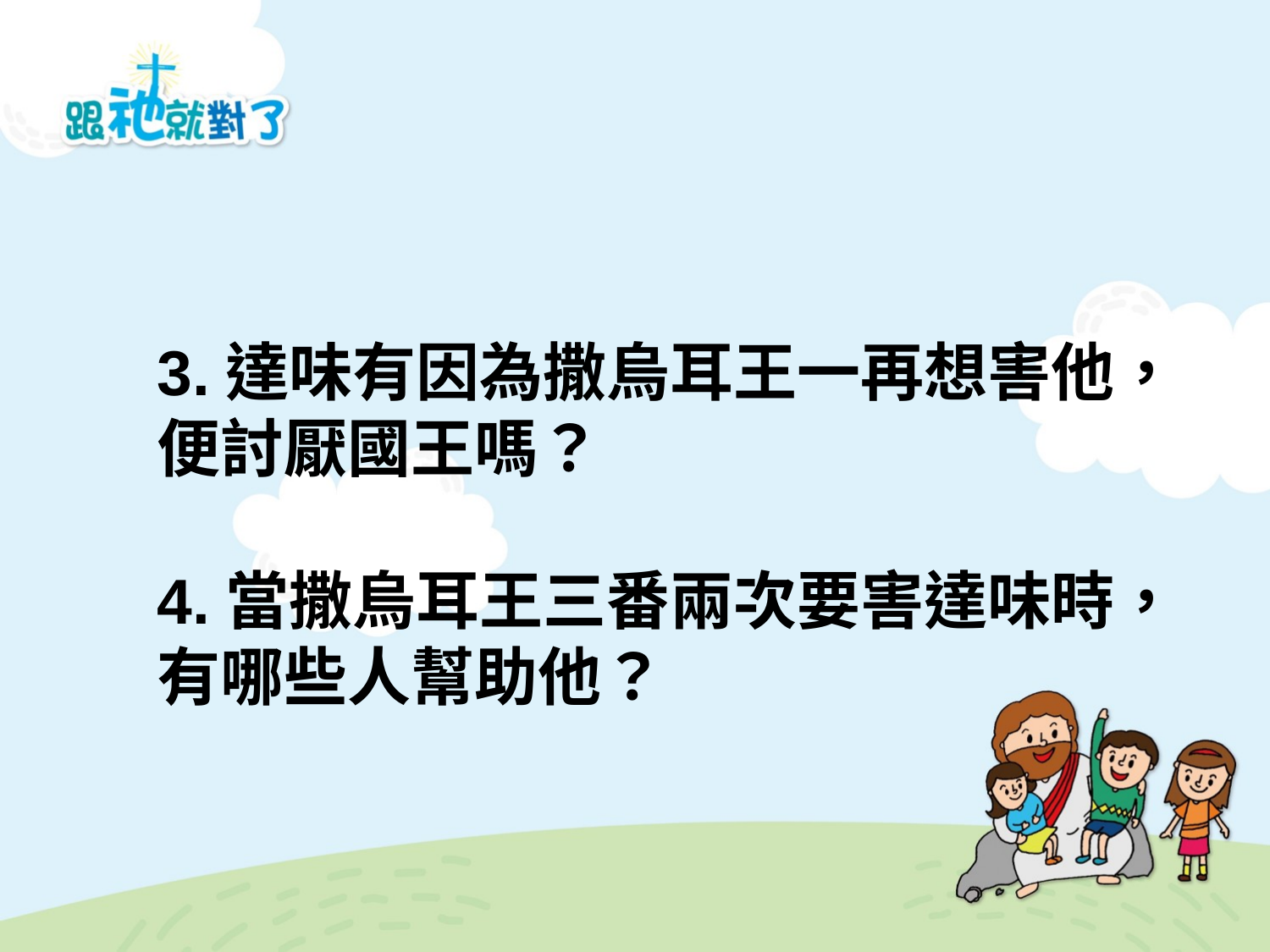

3.達味有因為撒烏耳王一再想害他，便討厭國王嗎？

4.當撒烏耳王三番兩次要害達味時，有哪些人幫助他？